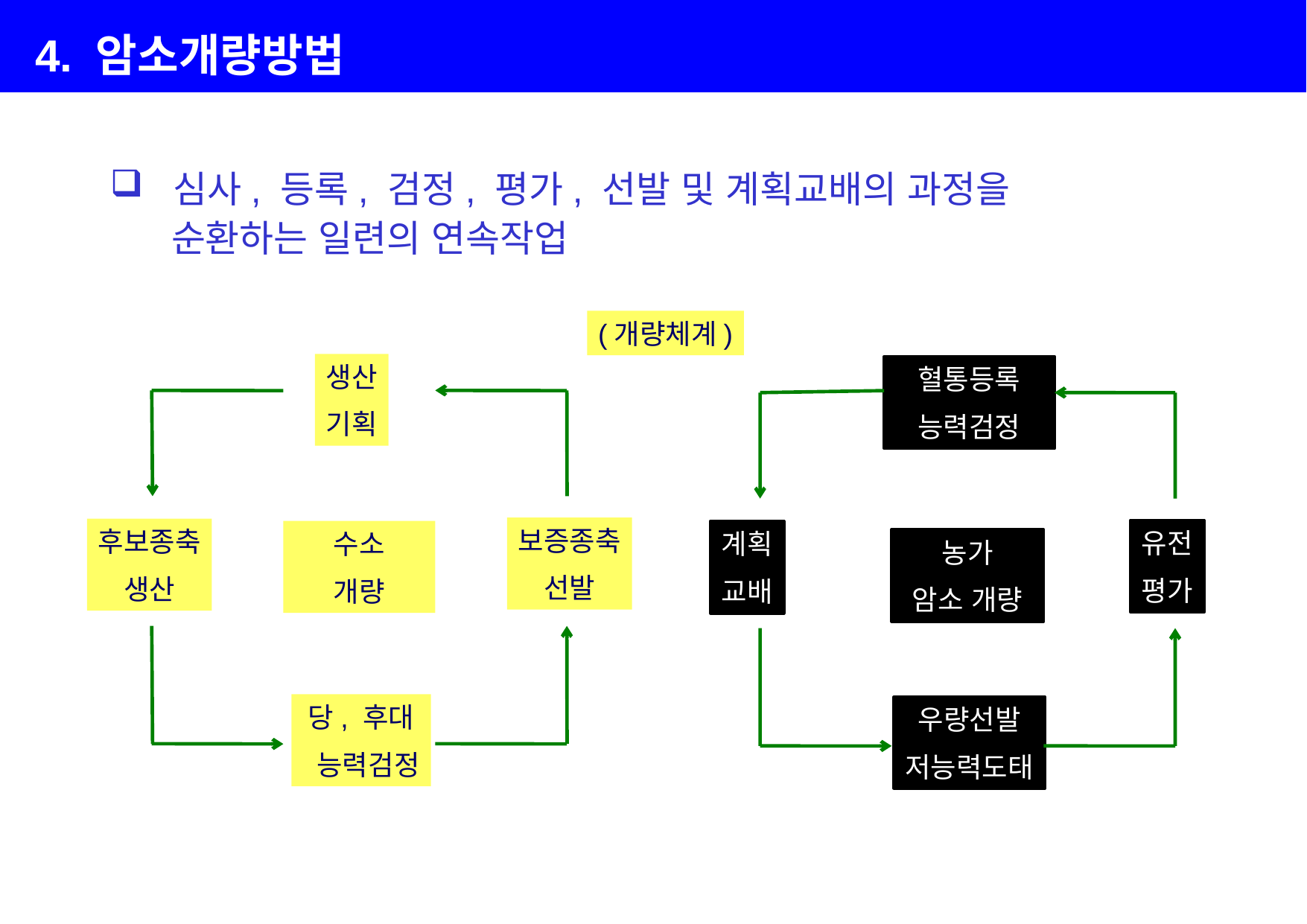

|  |
| --- |
가축의 개량
4. 암소개량방법
  심사, 등록, 검정, 평가, 선발 및 계획교배의 과정을
     순환하는 일련의 연속작업
(개량체계)
생산
기획
혈통등록
능력검정

보증종축
선발
후보종축
생산
유전
평가
수소
개량
계획
교배
농가
암소 개량

당, 후대
 능력검정
우량선발
저능력도태